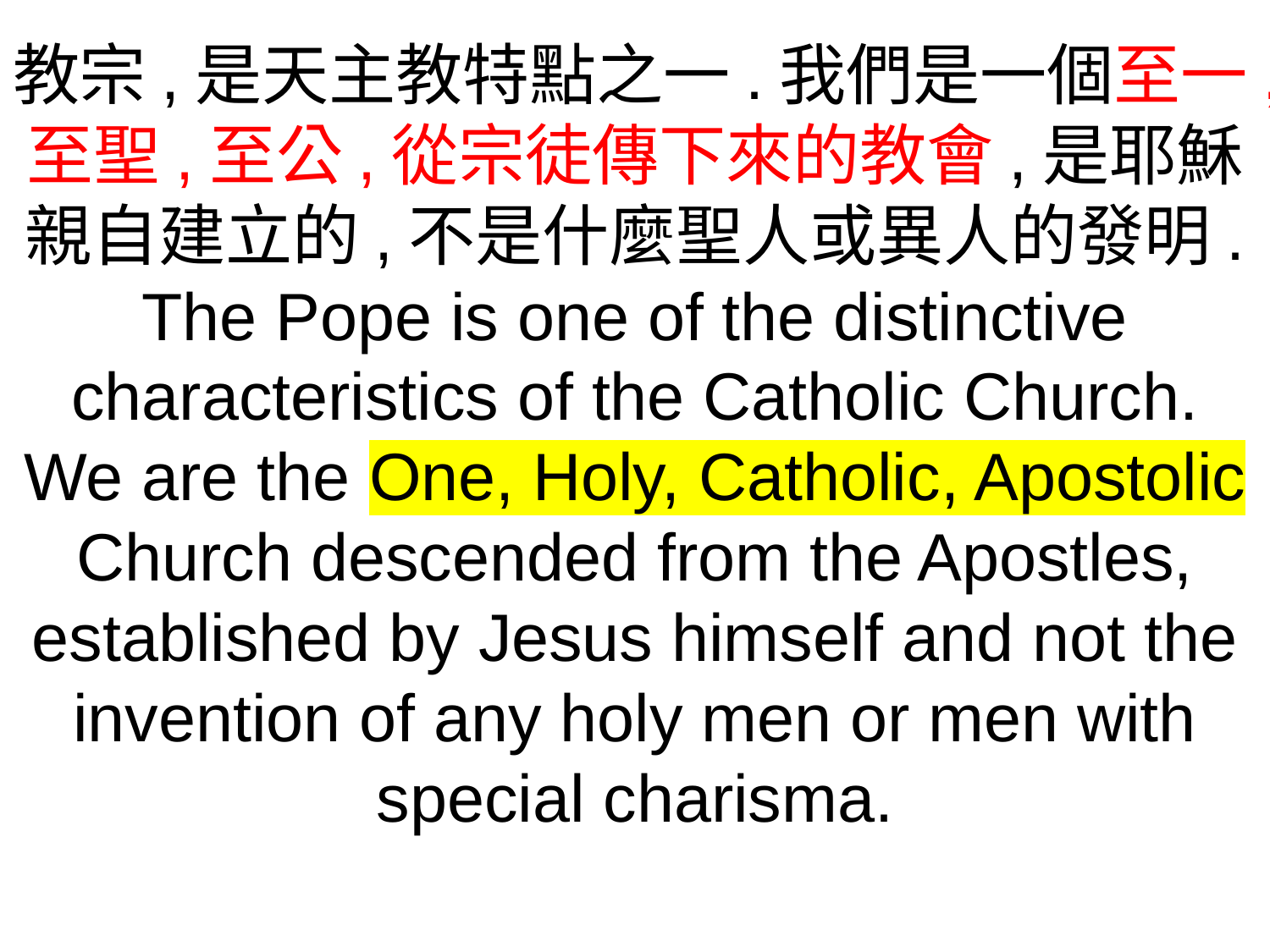

教宗,是天主教特點之一.我們是一個至一,至聖,至公,從宗徒傳下來的教會,是耶穌親自建立的,不是什麼聖人或異人的發明.
The Pope is one of the distinctive characteristics of the Catholic Church. We are the One, Holy, Catholic, Apostolic Church descended from the Apostles, established by Jesus himself and not the invention of any holy men or men with special charisma.